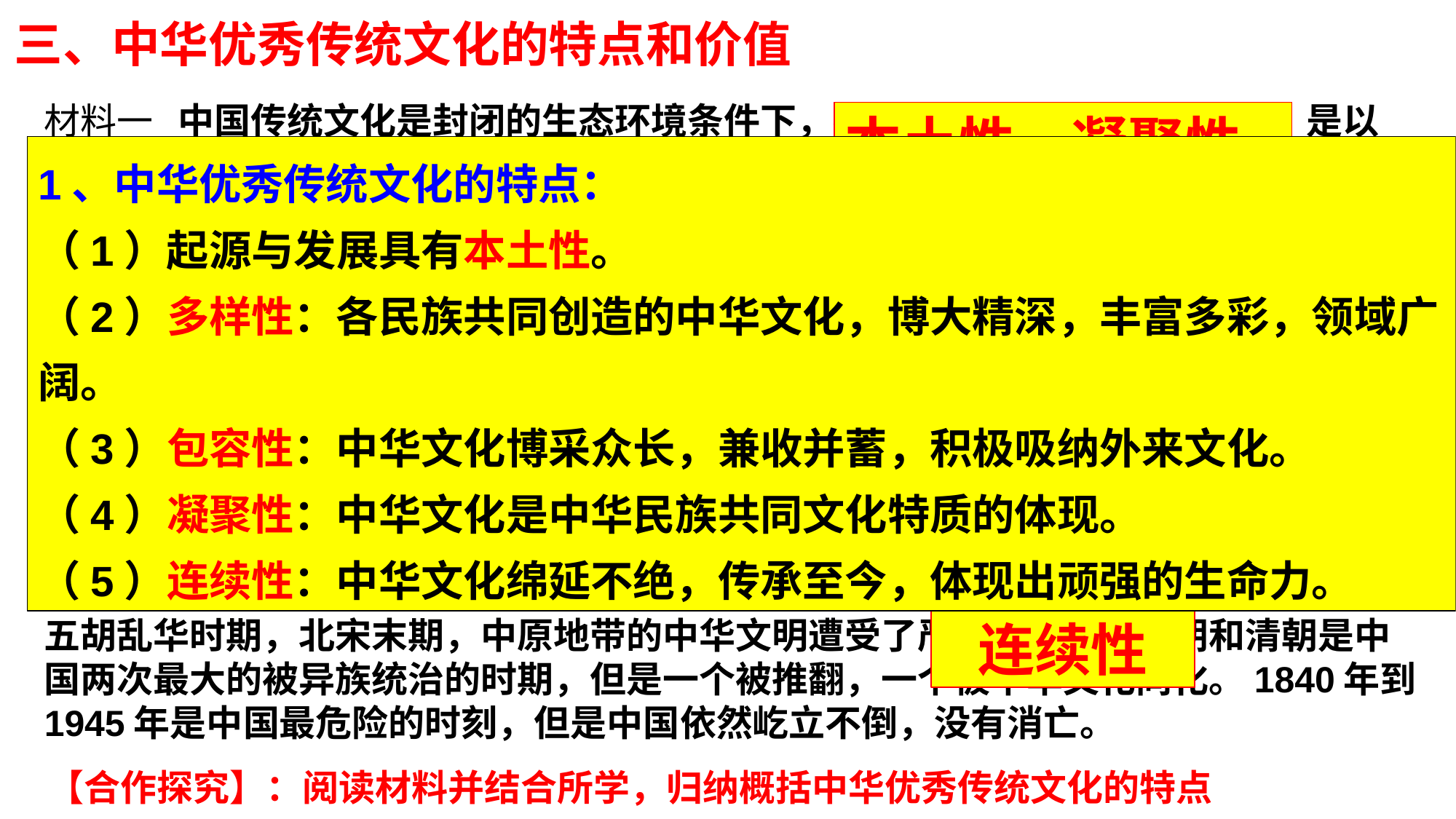

三、中华优秀传统文化的特点和价值
材料一   中国传统文化是封闭的生态环境条件下，农业为主的自然经济的产物。是以汉族为主体，融合各族人民的智慧，共同创造的，这一特定区域特定人类圈的社会精神形态，具有强烈的民族性。
本土性、凝聚性
1、中华优秀传统文化的特点：
（1）起源与发展具有本土性。
（2）多样性：各民族共同创造的中华文化，博大精深，丰富多彩，领域广阔。
（3）包容性：中华文化博采众长，兼收并蓄，积极吸纳外来文化。
（4）凝聚性：中华文化是中华民族共同文化特质的体现。
（5）连续性：中华文化绵延不绝，传承至今，体现出顽强的生命力。
材料二  诸子百家部分代表：
  阴阳家（邹衍、五行、金木水火土）；纵横家（苏秦、张仪、《战国策》）
  杂家（吕不韦《吕氏春秋》）； 小说家（虞初《虞初周说》）
  兵家（《孙膑兵法》《孙子兵法》；医家（扁鹊、张仲景、华佗、李时珍）
多样性
材料三    两汉之际，来自古印度的佛教传人中国。魏晋南北朝时期，佛教逐渐同儒家文化和道家文化相融合。隋唐时期，佛教完成中国化。到宋明时期，以儒家学说为核心兼容佛教和道教理论的宋明理学形成。外来佛教融合为中国文化的一部分。
包容性
材料四  中国几千年来，也和古印度、古巴比伦、古埃及一样，不断遭受异族文明摧毁。五胡乱华时期，北宋末期，中原地带的中华文明遭受了严重的摧残；元朝和清朝是中国两次最大的被异族统治的时期，但是一个被推翻，一个被中华文化同化。1840年到1945年是中国最危险的时刻，但是中国依然屹立不倒，没有消亡。
连续性
【合作探究】：阅读材料并结合所学，归纳概括中华优秀传统文化的特点